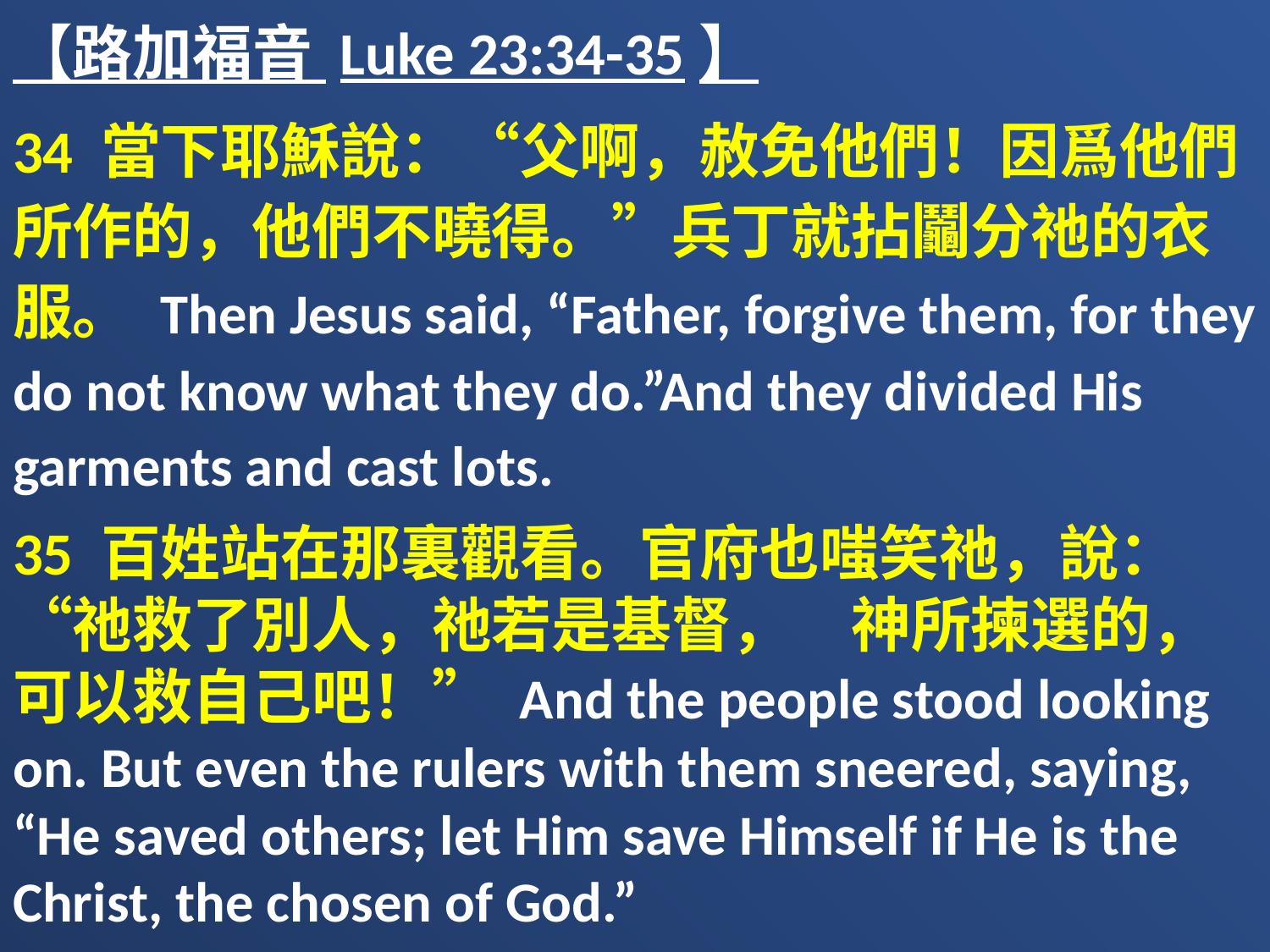

【路加福音 Luke 23:34-35】
34 當下耶穌說：“父啊，赦免他們！因爲他們所作的，他們不曉得。”兵丁就拈鬮分祂的衣服。 Then Jesus said, “Father, forgive them, for they do not know what they do.”And they divided His garments and cast lots.
35 百姓站在那裏觀看。官府也嗤笑祂，說：“祂救了別人，祂若是基督，　神所揀選的，可以救自己吧！” And the people stood looking on. But even the rulers with them sneered, saying, “He saved others; let Him save Himself if He is the Christ, the chosen of God.”